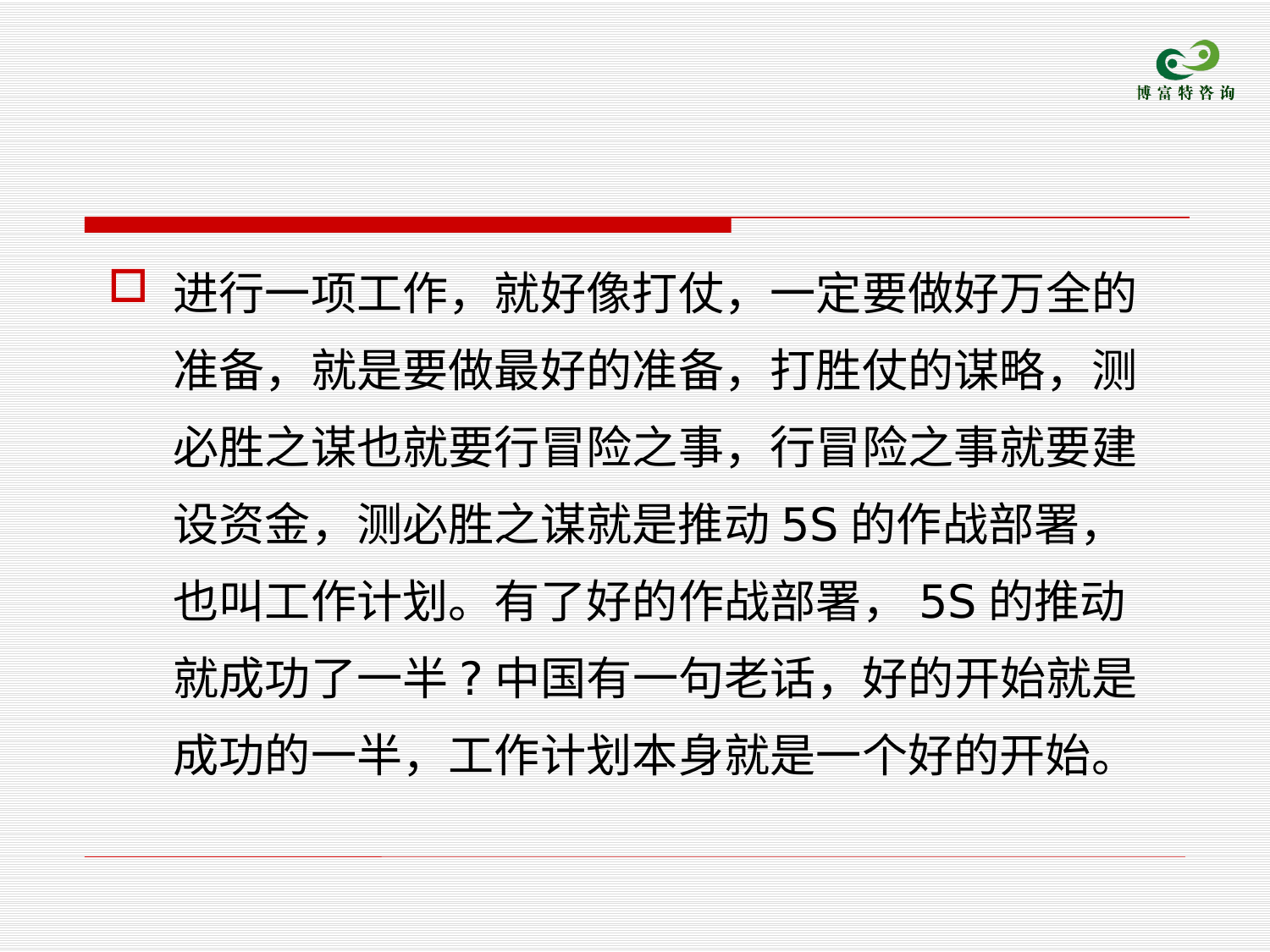

进行一项工作，就好像打仗，一定要做好万全的准备，就是要做最好的准备，打胜仗的谋略，测必胜之谋也就要行冒险之事，行冒险之事就要建设资金，测必胜之谋就是推动5S的作战部署，也叫工作计划。有了好的作战部署，5S的推动就成功了一半?中国有一句老话，好的开始就是成功的一半，工作计划本身就是一个好的开始。
335